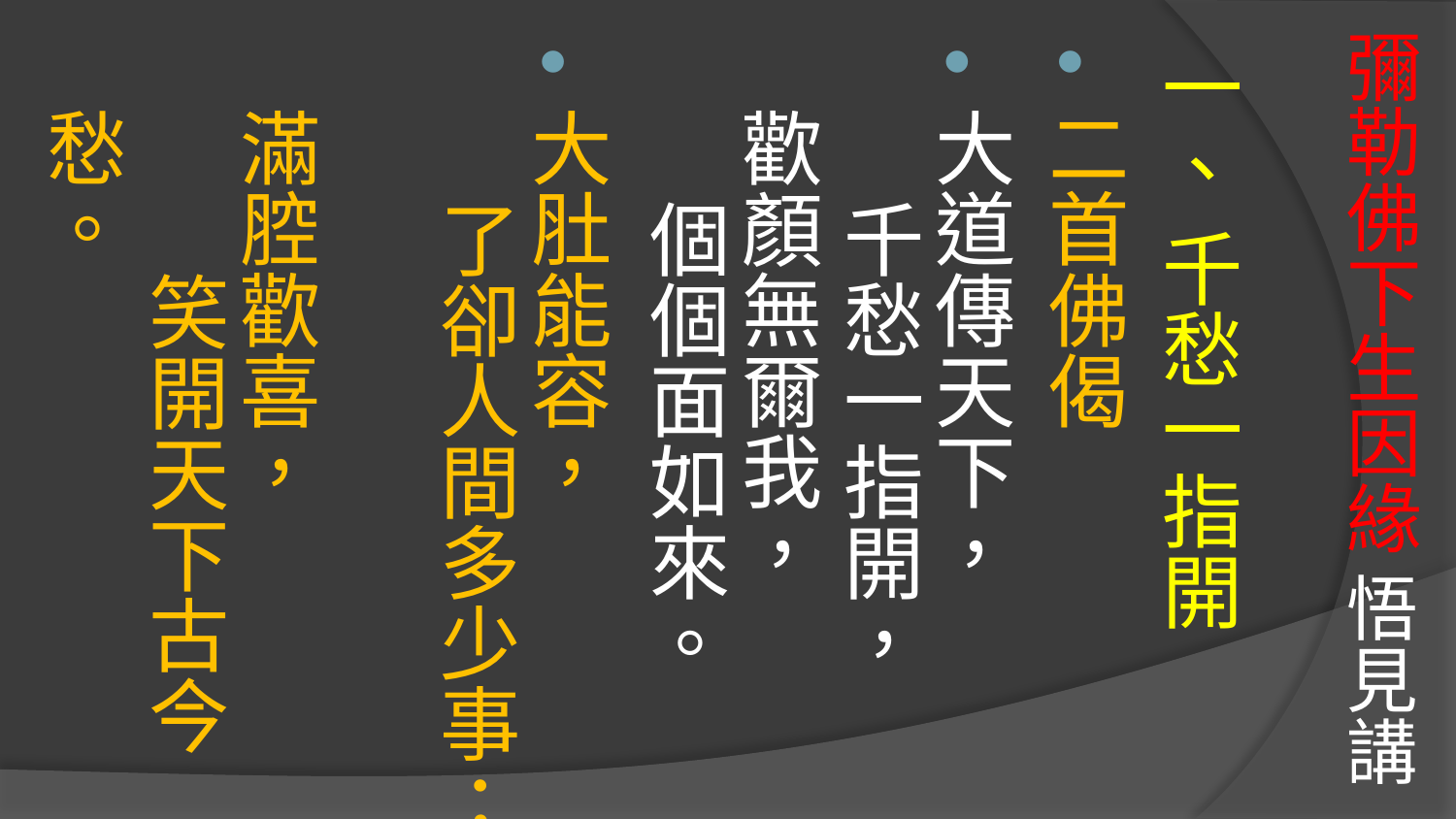

# 彌勒佛下生因緣 悟見講
一、 千愁一指開
二首佛偈
大道傳天下，                千愁一指開，
歡顏無爾我，                個個面如來。
大肚能容，                    了卻人間多少事；
滿腔歡喜，                        笑開天下古今愁。